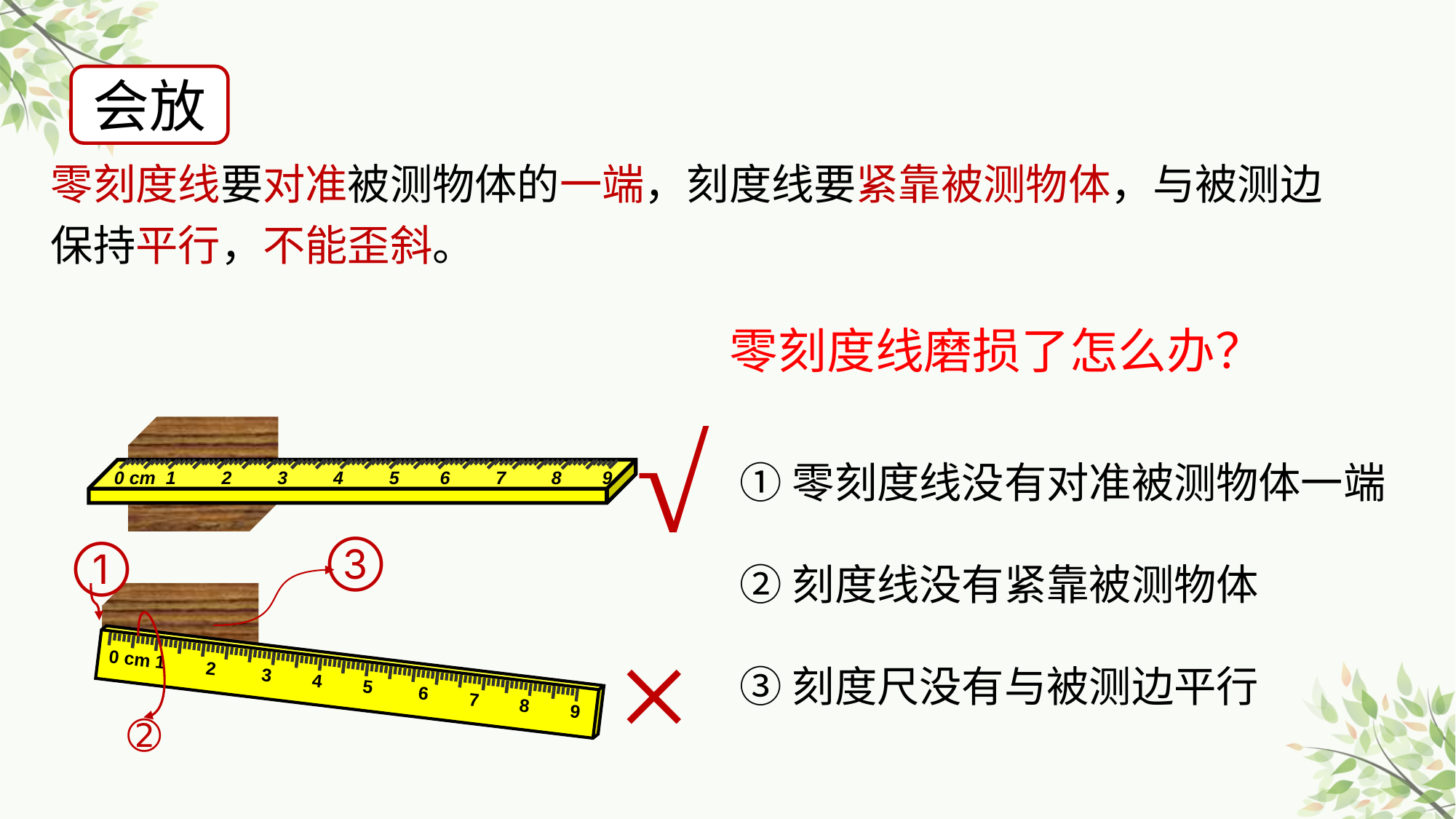

会放
零刻度线要对准被测物体的一端，刻度线要紧靠被测物体，与被测边保持平行，不能歪斜。
零刻度线磨损了怎么办？
√

0 cm  1         2         3         4         5        6         7         8        9

➀零刻度线没有对准被测物体一端

➁刻度线没有紧靠被测物体

➂刻度尺没有与被测边平行
➂
➀

0 cm 1        2         3        4        5         6        7        8        9

×
➁